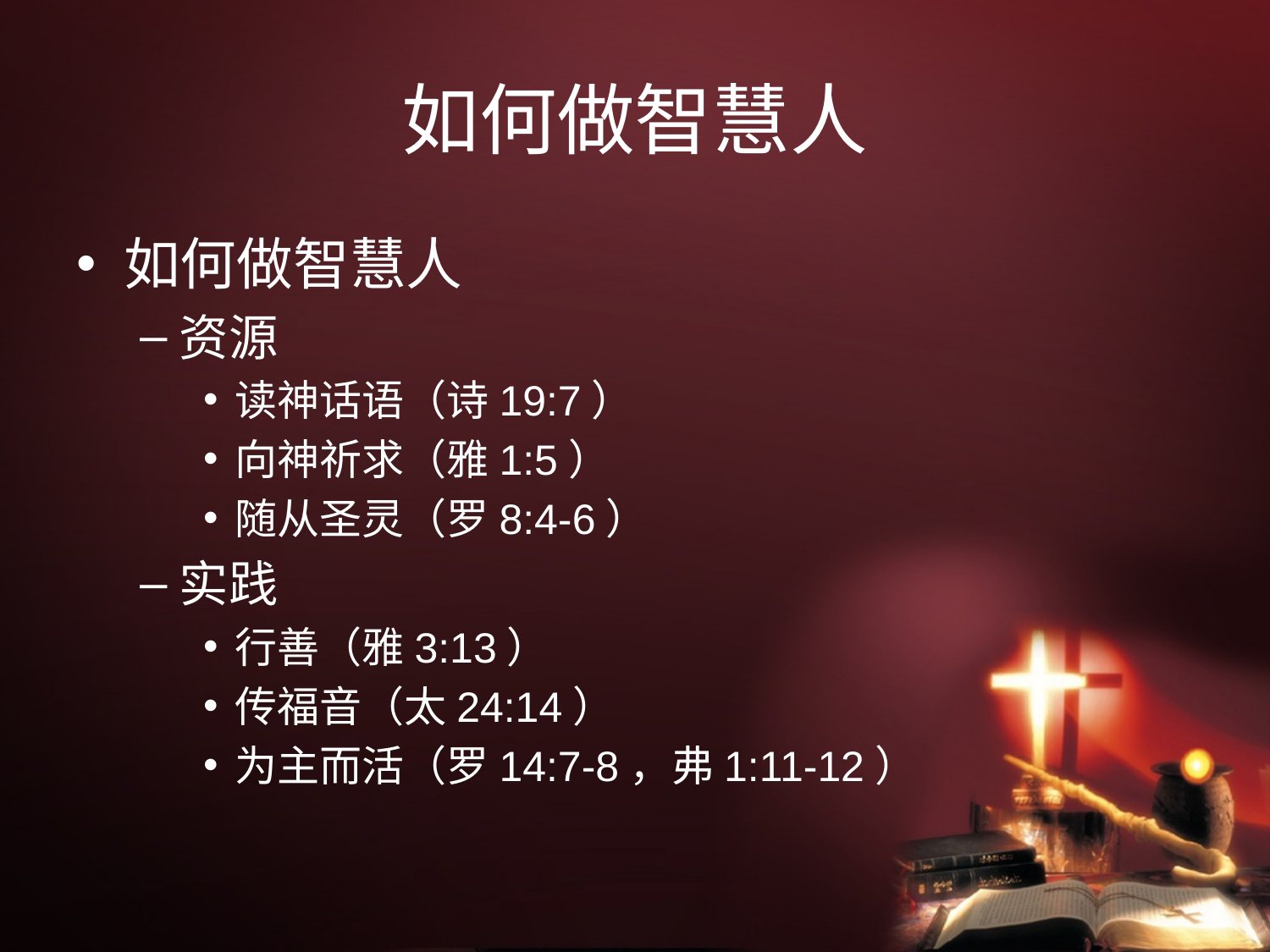

# 如何做智慧人
如何做智慧人
资源
读神话语（诗19:7）
向神祈求（雅1:5）
随从圣灵（罗8:4-6）
实践
行善（雅3:13）
传福音（太24:14）
为主而活（罗14:7-8，弗1:11-12）